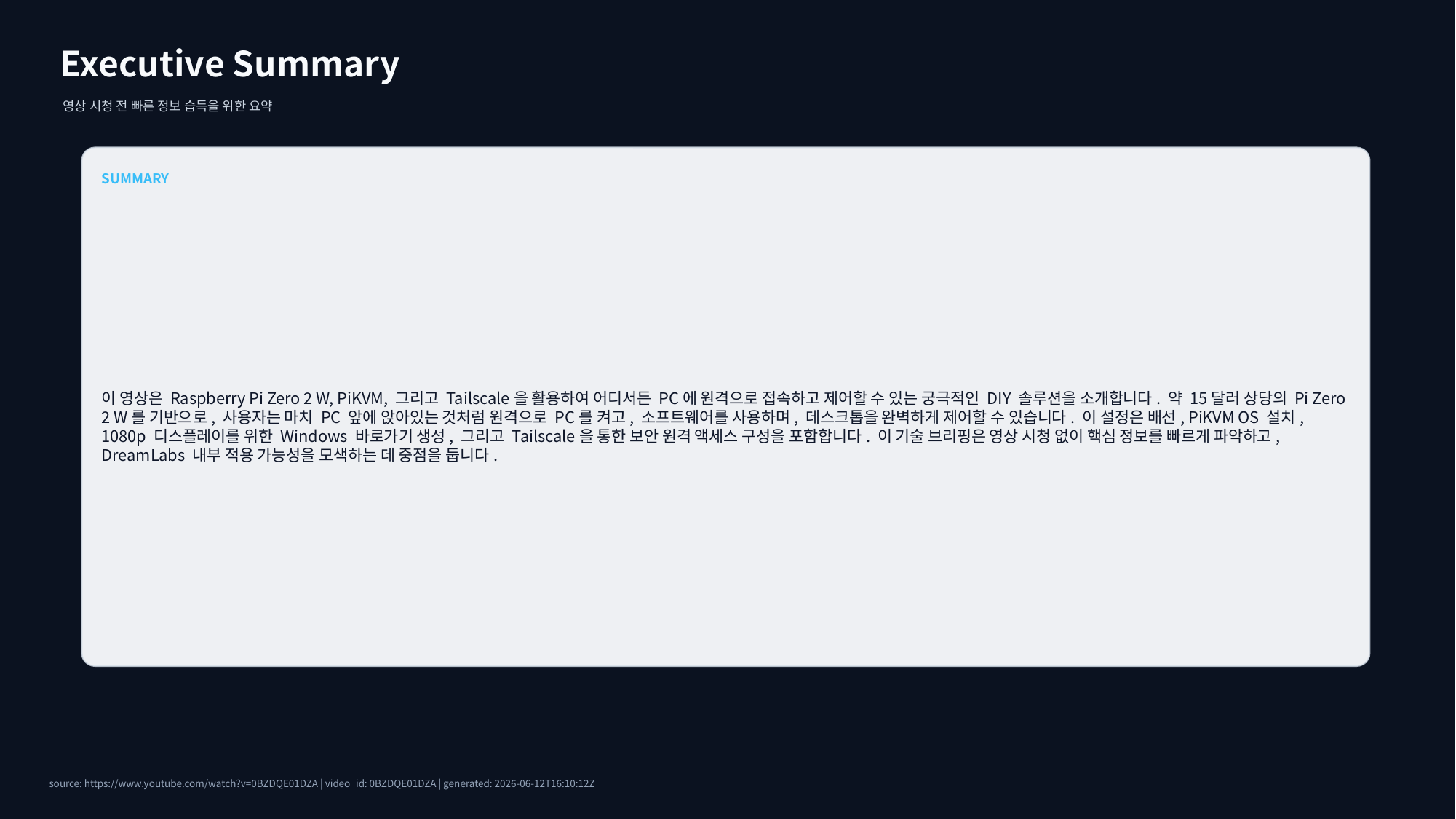

Executive Summary
영상 시청 전 빠른 정보 습득을 위한 요약

SUMMARY
이 영상은 Raspberry Pi Zero 2 W, PiKVM, 그리고 Tailscale을 활용하여 어디서든 PC에 원격으로 접속하고 제어할 수 있는 궁극적인 DIY 솔루션을 소개합니다. 약 15달러 상당의 Pi Zero 2 W를 기반으로, 사용자는 마치 PC 앞에 앉아있는 것처럼 원격으로 PC를 켜고, 소프트웨어를 사용하며, 데스크톱을 완벽하게 제어할 수 있습니다. 이 설정은 배선, PiKVM OS 설치, 1080p 디스플레이를 위한 Windows 바로가기 생성, 그리고 Tailscale을 통한 보안 원격 액세스 구성을 포함합니다. 이 기술 브리핑은 영상 시청 없이 핵심 정보를 빠르게 파악하고, DreamLabs 내부 적용 가능성을 모색하는 데 중점을 둡니다.
source: https://www.youtube.com/watch?v=0BZDQE01DZA | video_id: 0BZDQE01DZA | generated: 2026-06-12T16:10:12Z